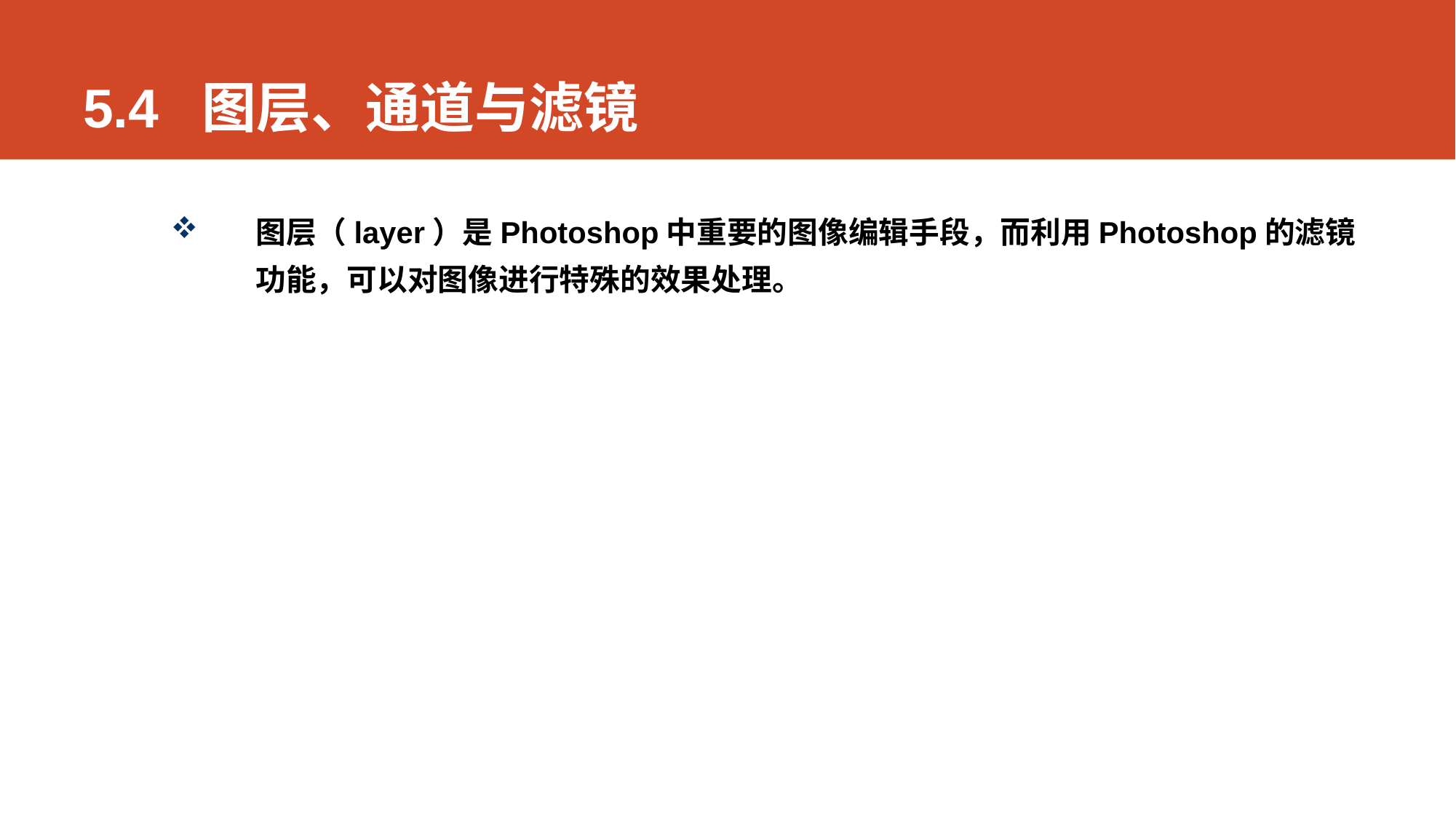

# 5.4  图层、通道与滤镜
图层（layer）是Photoshop中重要的图像编辑手段，而利用Photoshop的滤镜功能，可以对图像进行特殊的效果处理。